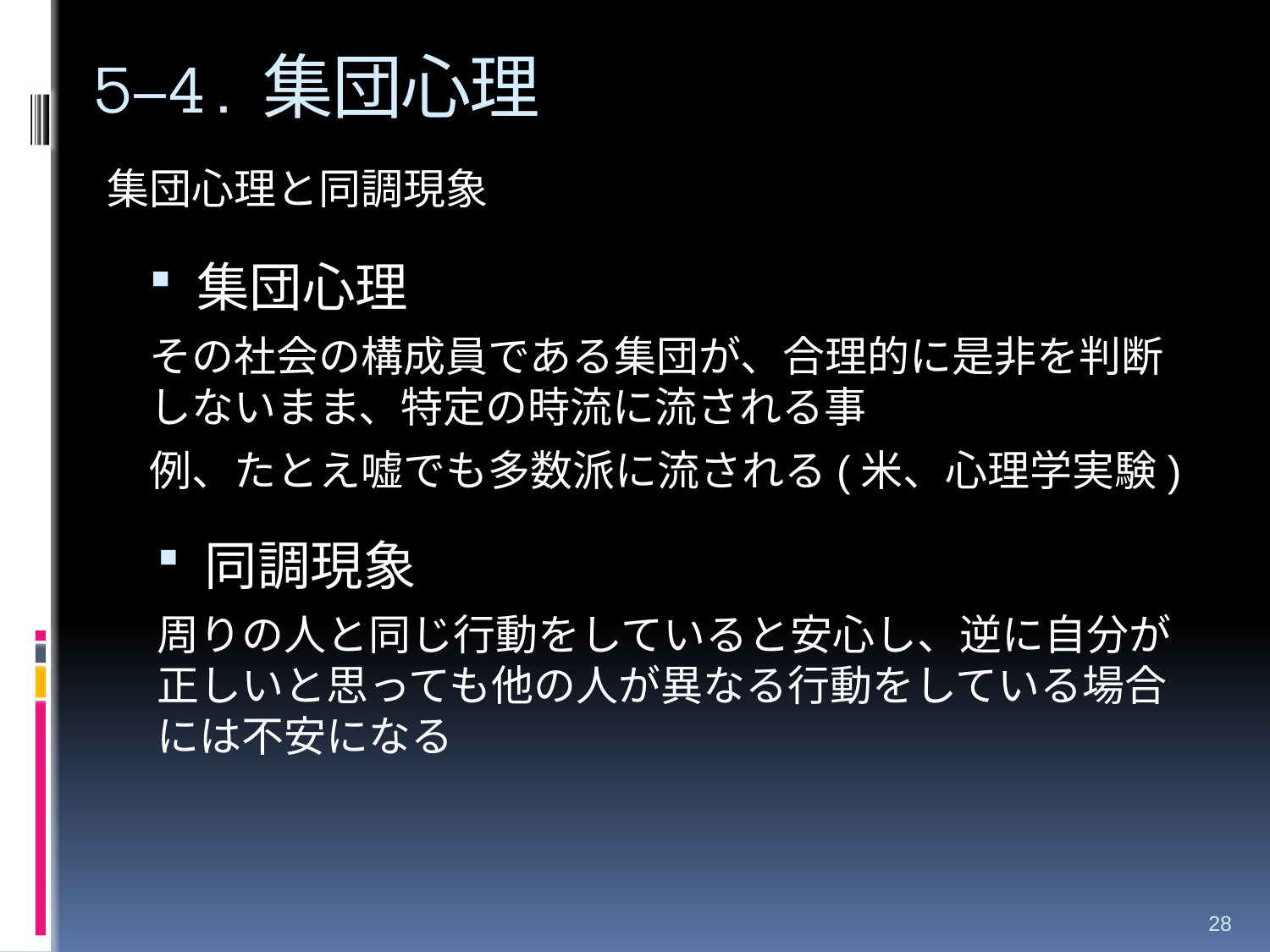

# 5-4.集団心理
集団心理と同調現象
集団心理
その社会の構成員である集団が、合理的に是非を判断しないまま、特定の時流に流される事
例、たとえ嘘でも多数派に流される(米、心理学実験)

同調現象
周りの人と同じ行動をしていると安心し、逆に自分が正しいと思っても他の人が異なる行動をしている場合には不安になる
28